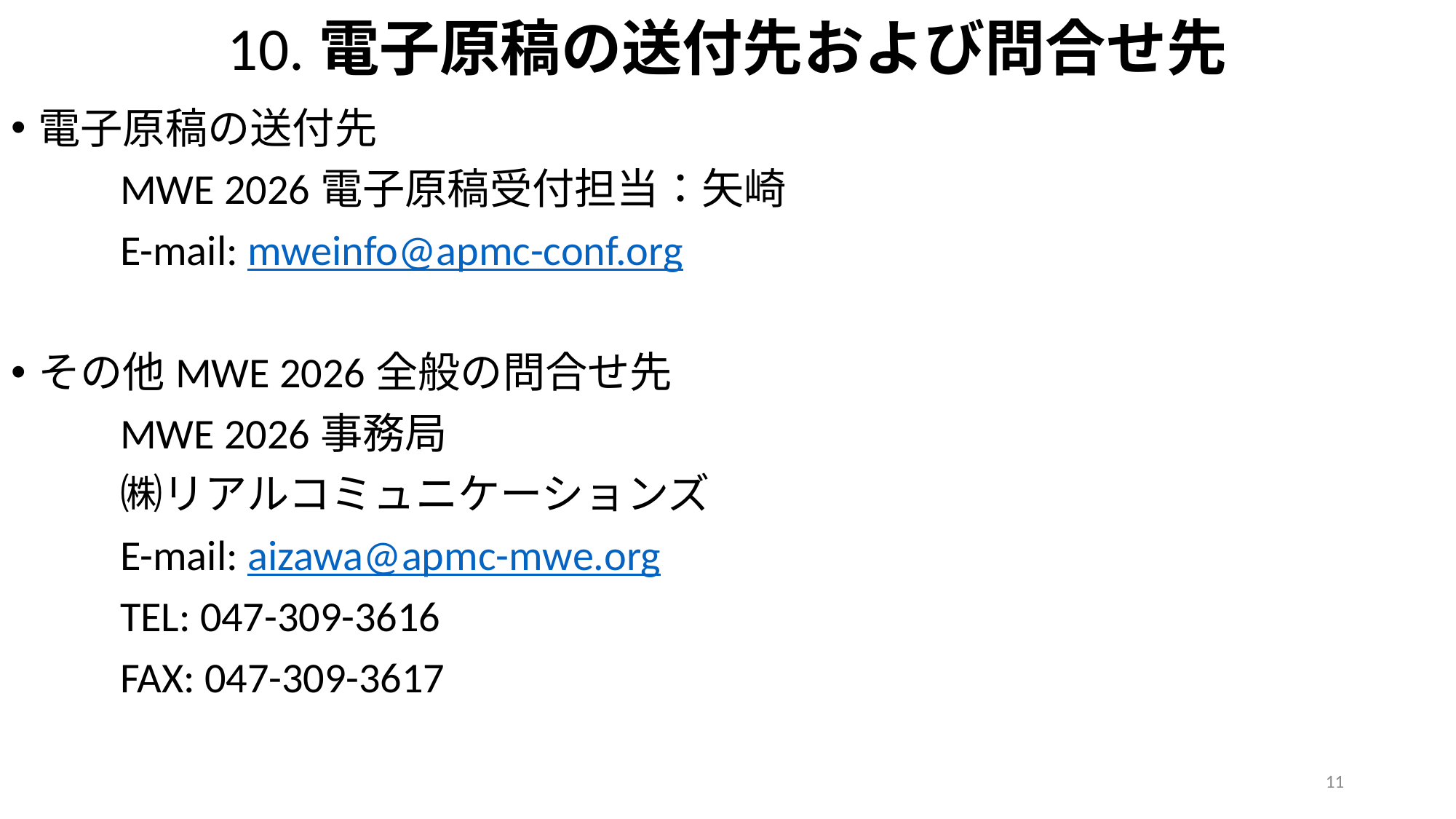

# 10.電子原稿の送付先および問合せ先
電子原稿の送付先
	MWE 2026電子原稿受付担当：矢崎
	E-mail: mweinfo@apmc-conf.org

その他MWE 2026全般の問合せ先
	MWE 2026事務局
	㈱リアルコミュニケーションズ
	E-mail: aizawa@apmc-mwe.org
	TEL: 047-309-3616
	FAX: 047-309-3617
11